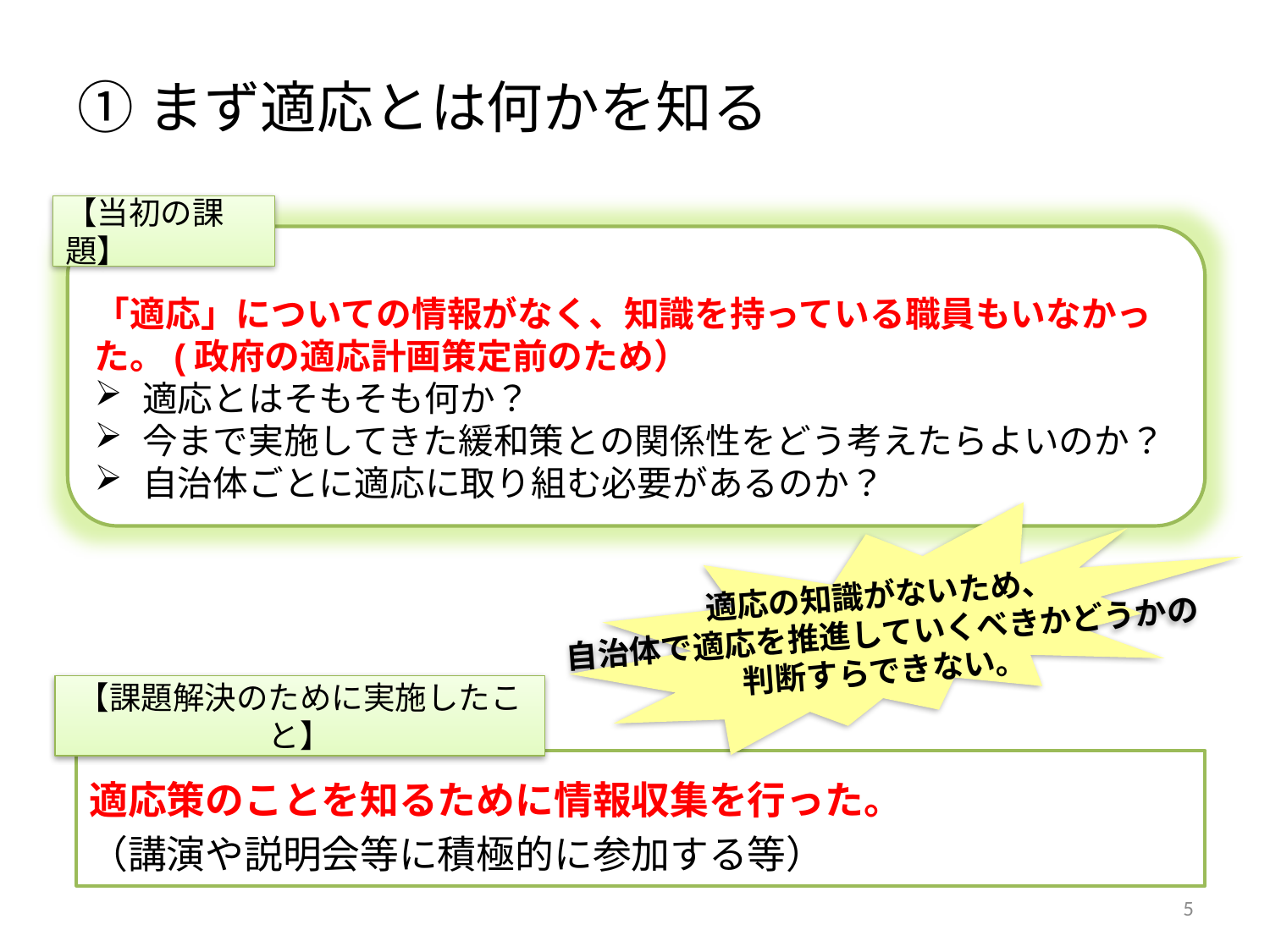

# ①まず適応とは何かを知る
【当初の課題】

「適応」についての情報がなく、知識を持っている職員もいなかった。(政府の適応計画策定前のため）
適応とはそもそも何か？
今まで実施してきた緩和策との関係性をどう考えたらよいのか？
自治体ごとに適応に取り組む必要があるのか？
適応の知識がないため、
自治体で適応を推進していくべきかどうかの
判断すらできない。
【課題解決のために実施したこと】
適応策のことを知るために情報収集を行った。
（講演や説明会等に積極的に参加する等）

5